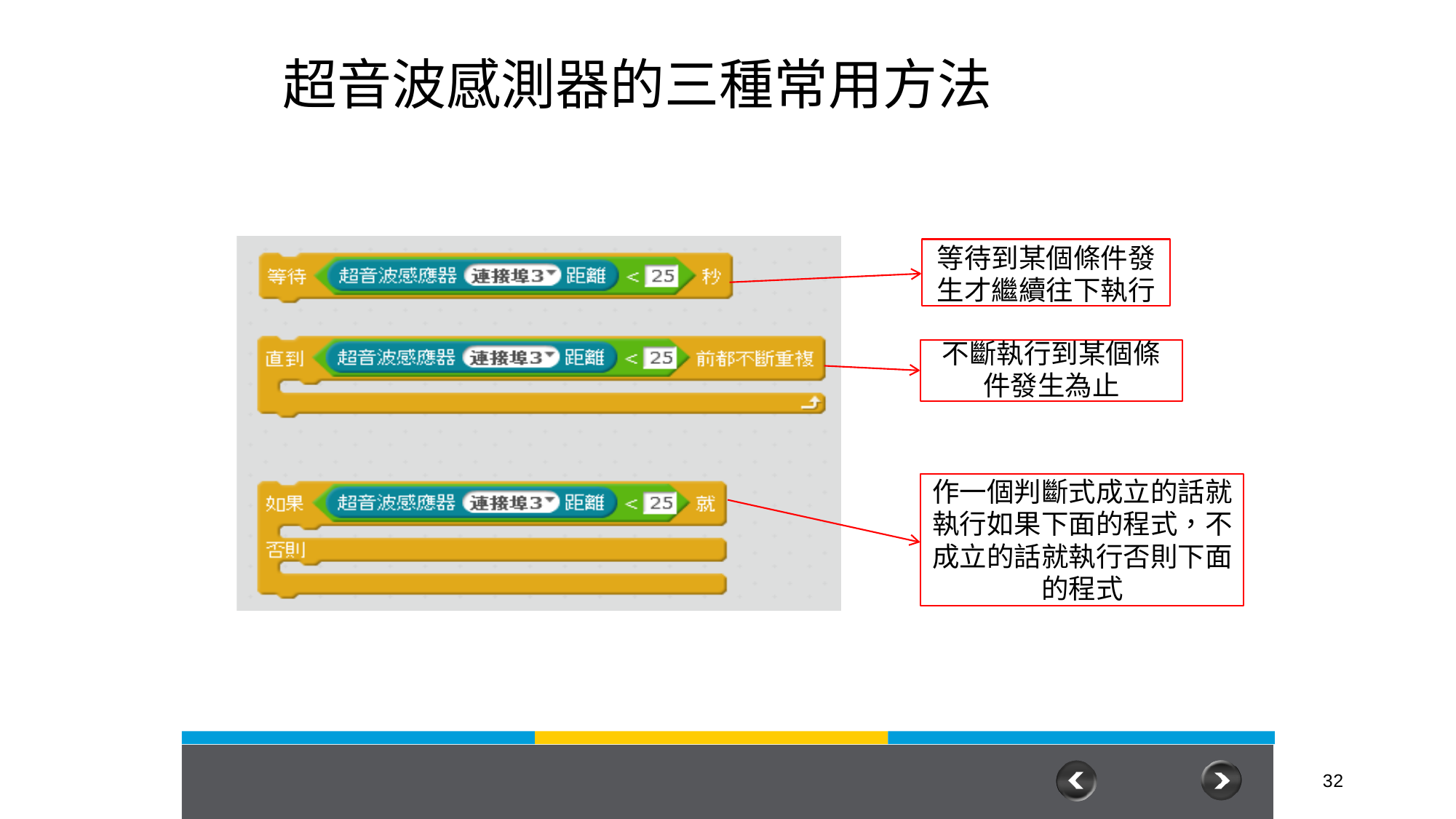

# 超音波感測器的三種常用方法

等待到某個條件發 生才繼續往下執行

不斷執行到某個條
件發生為止

作一個判斷式成立的話就 執行如果下面的程式，不 成立的話就執行否則下面 的程式

32